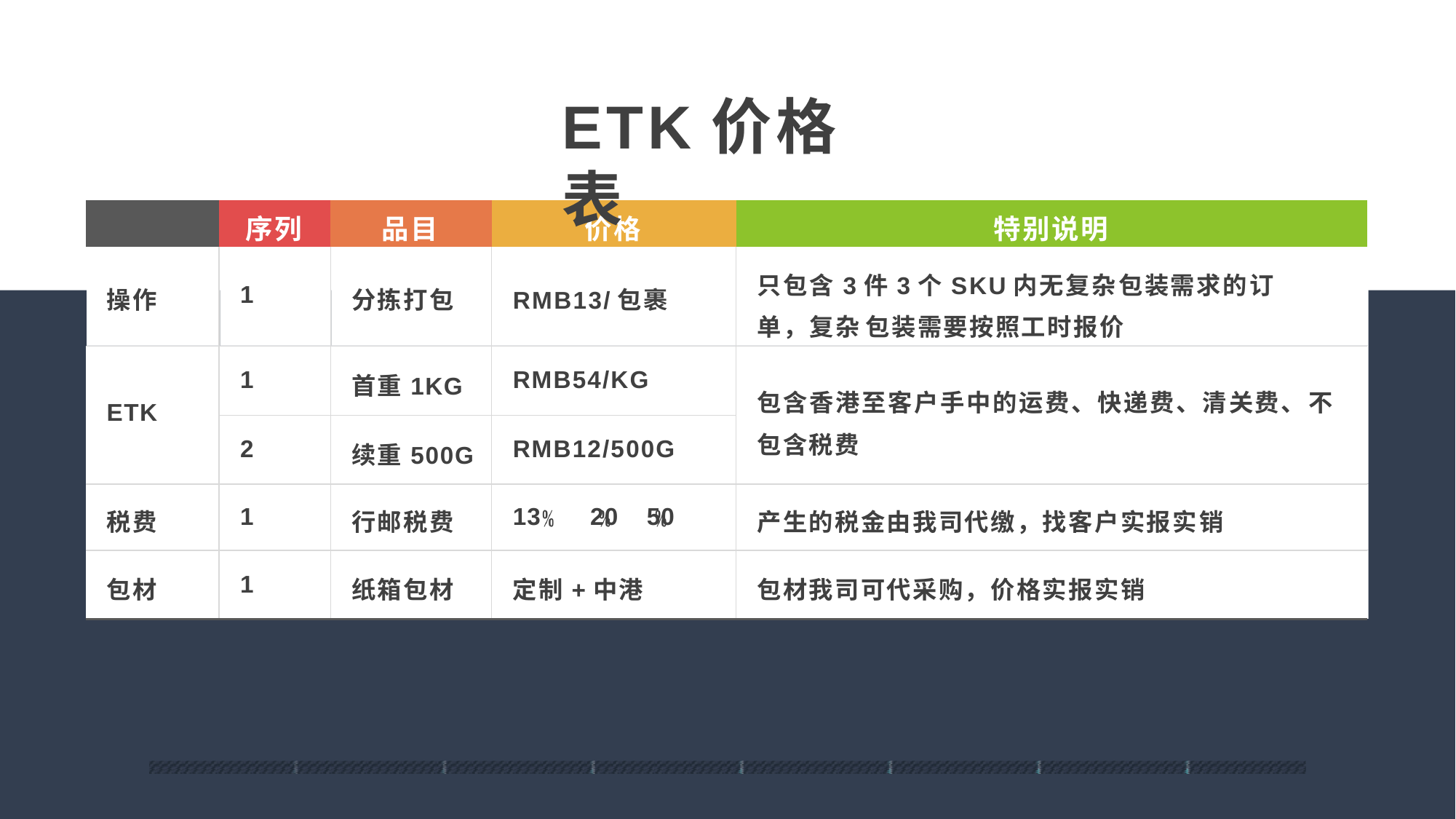

# ETK价格表
|  | 序列 | 品目 | 价格 | 特别说明 |
| --- | --- | --- | --- | --- |
| 操作 | 1 | 分拣打包 | RMB13/包裹 | 只包含3件3个SKU内无复杂包装需求的订单，复杂 包装需要按照工时报价 |
| ETK | 1 | 首重1KG | RMB54/KG | 包含香港至客户手中的运费、快递费、清关费、不 包含税费 |
|  | 2 | 续重500G | RMB12/500G |  |
| 税费 | 1 | 行邮税费 | 13 20 50 | 产生的税金由我司代缴，找客户实报实销 |
| 包材 | 1 | 纸箱包材 | 定制+中港 | 包材我司可代采购，价格实报实销 |